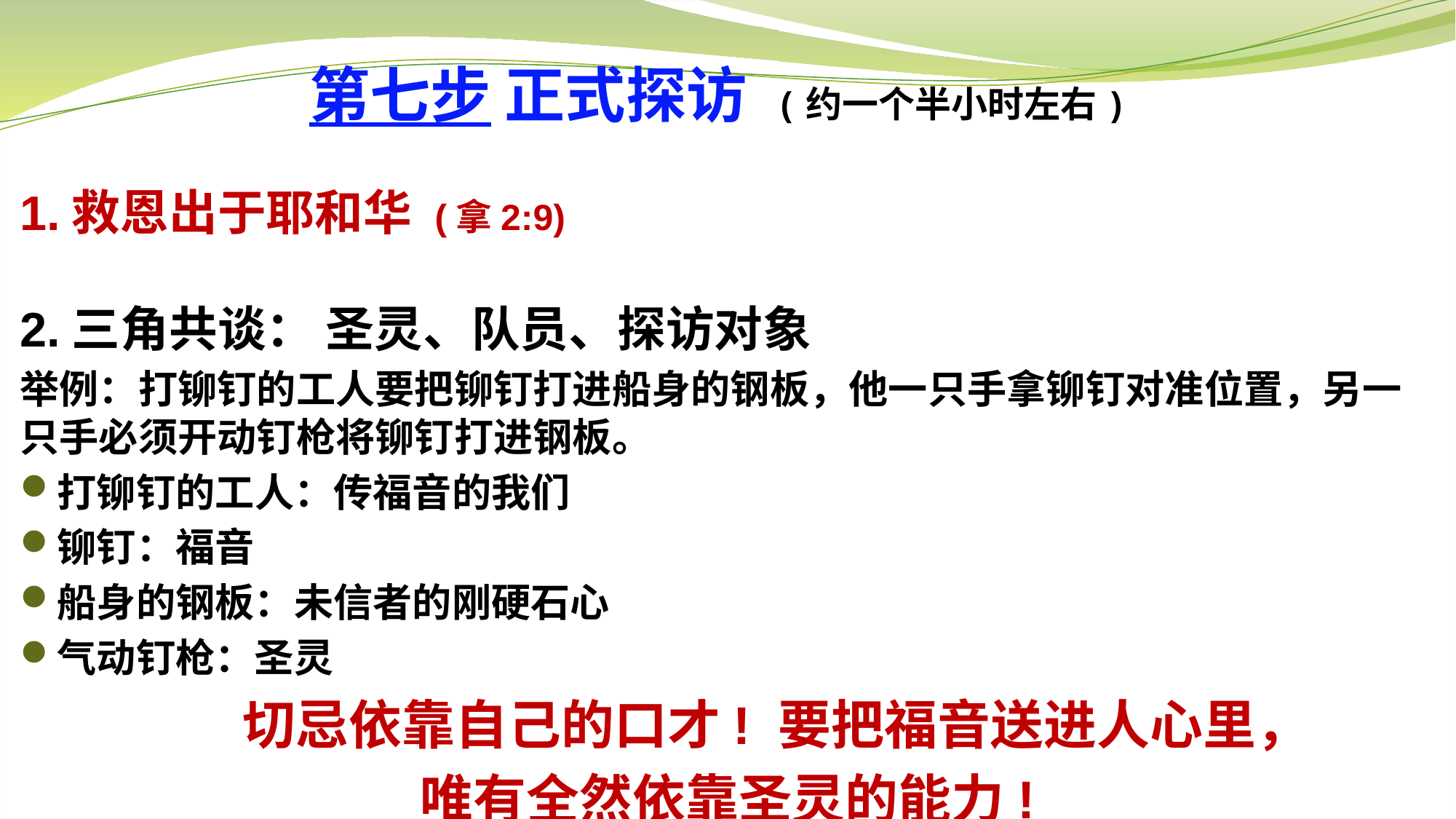

# 第七步 正式探访 (约一个半小时左右)
1.救恩出于耶和华 (拿2:9)

2.三角共谈： 圣灵、队员、探访对象
举例：打铆钉的工人要把铆钉打进船身的钢板，他一只手拿铆钉对准位置，另一只手必须开动钉枪将铆钉打进钢板。
打铆钉的工人：传福音的我们
铆钉：福音
船身的钢板：未信者的刚硬石心
气动钉枪：圣灵
       切忌依靠自己的口才! 要把福音送进人心里，
唯有全然依靠圣灵的能力!